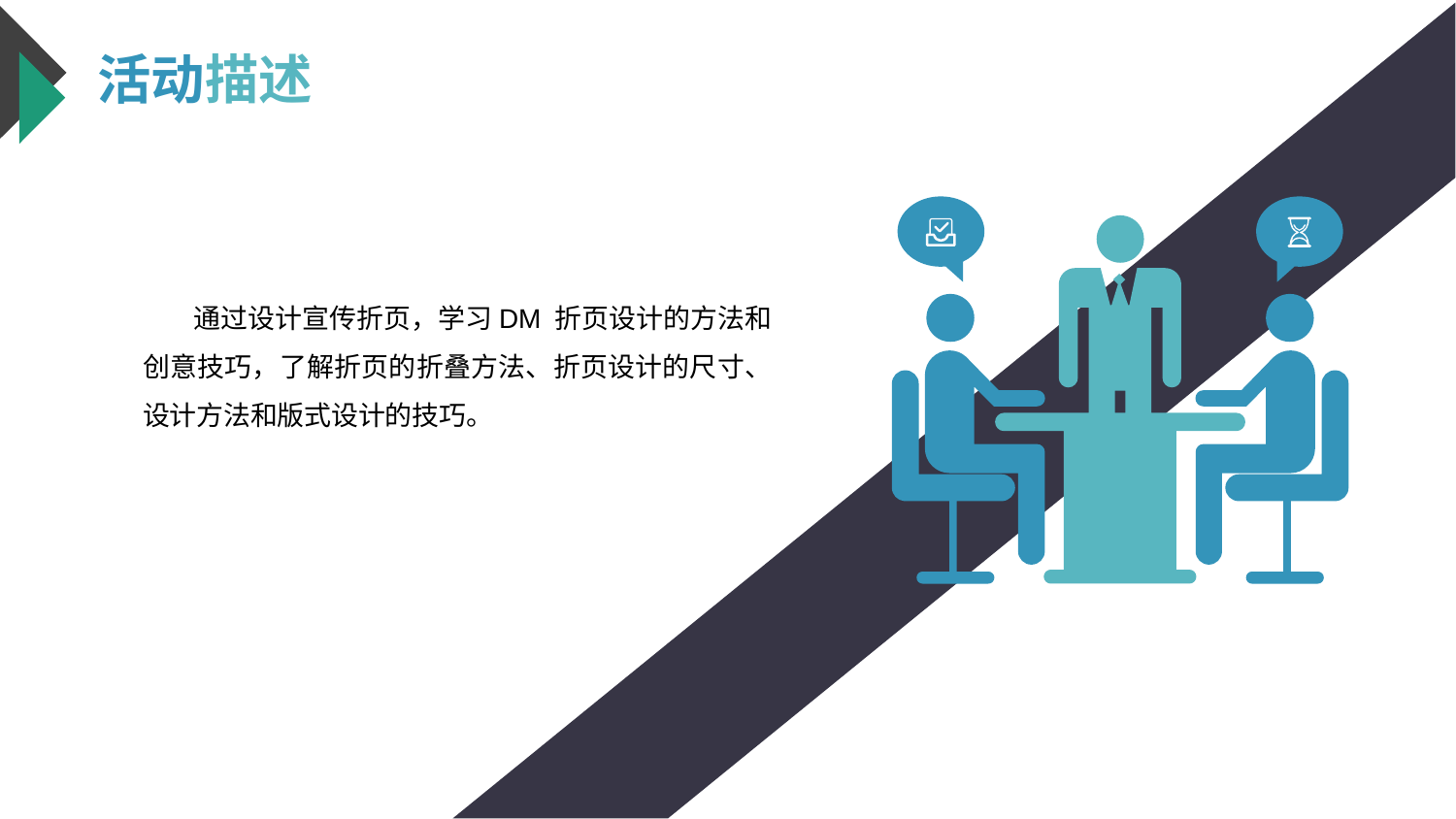

活动描述

       通过设计宣传折页，学习DM 折页设计的方法和创意技巧，了解折页的折叠方法、折页设计的尺寸、设计方法和版式设计的技巧。